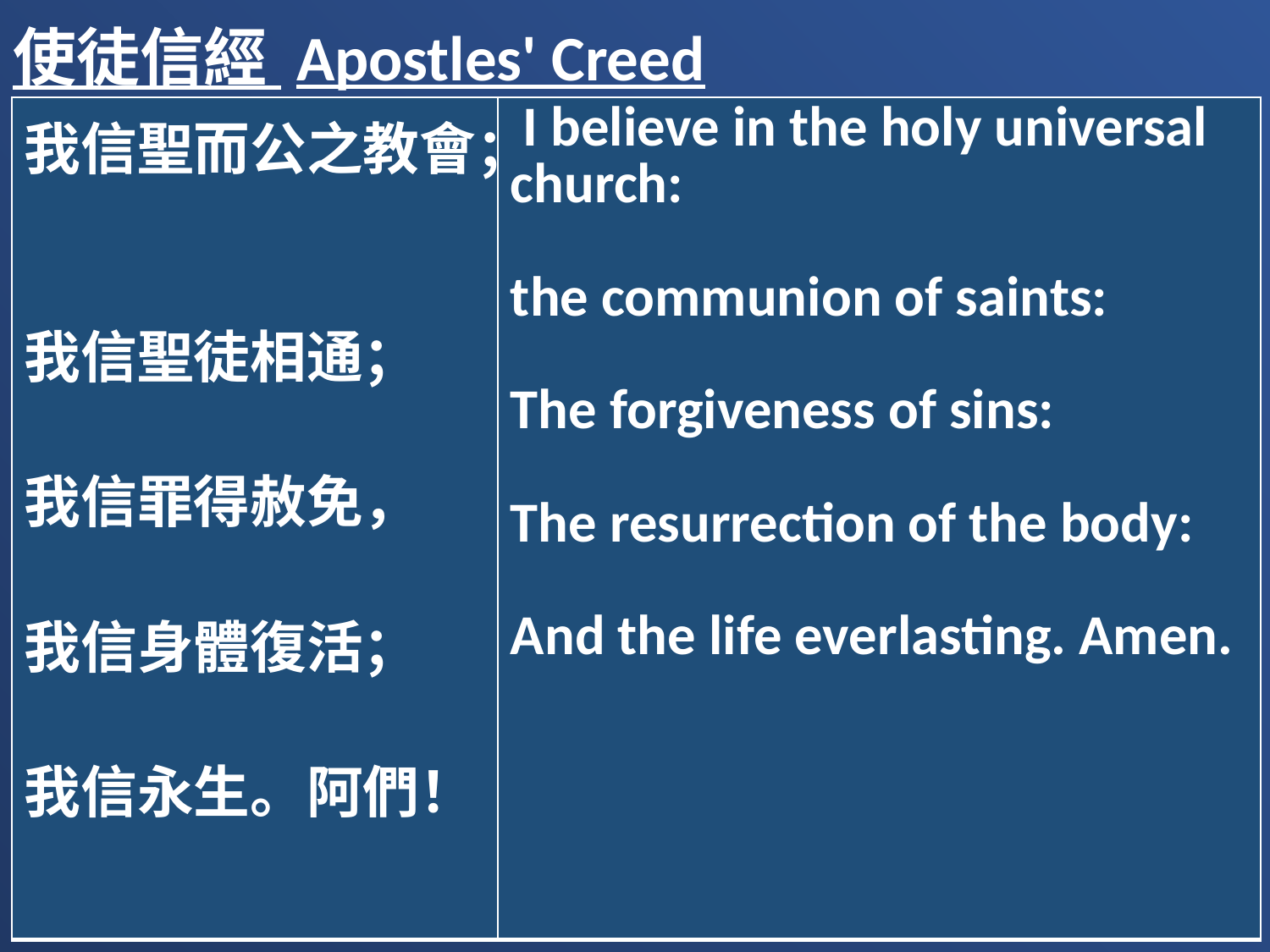

使徒信經 Apostles' Creed

| 我信聖而公之教會； 我信聖徒相通； 我信罪得赦免， 我信身體復活； 我信永生。阿們！ | I believe in the holy universal church: the communion of saints: The forgiveness of sins: The resurrection of the body: And the life everlasting. Amen. |
| --- | --- |